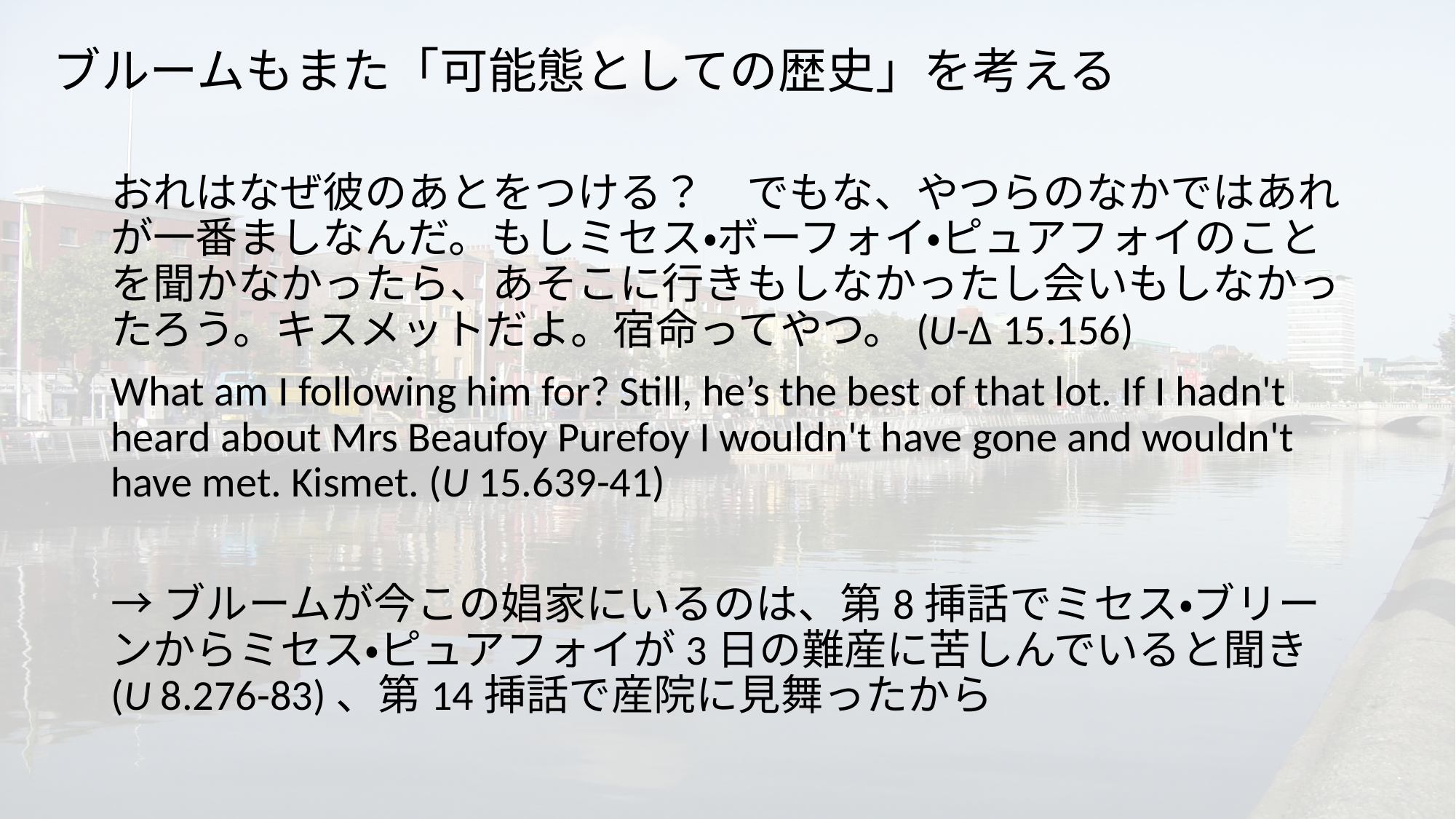

# ブルームもまた「可能態としての歴史」を考える
おれはなぜ彼のあとをつける？　でもな、やつらのなかではあれが一番ましなんだ。もしミセス・ボーフォイ・ピュアフォイのことを聞かなかったら、あそこに行きもしなかったし会いもしなかったろう。キスメットだよ。宿命ってやつ。(U-Δ 15.156)
What am I following him for? Still, he’s the best of that lot. If I hadn't heard about Mrs Beaufoy Purefoy I wouldn't have gone and wouldn't have met. Kismet. (U 15.639-41)

→ブルームが今この娼家にいるのは、第8挿話でミセス・ブリーンからミセス・ピュアフォイが3日の難産に苦しんでいると聞き(U 8.276-83)、第14挿話で産院に見舞ったから